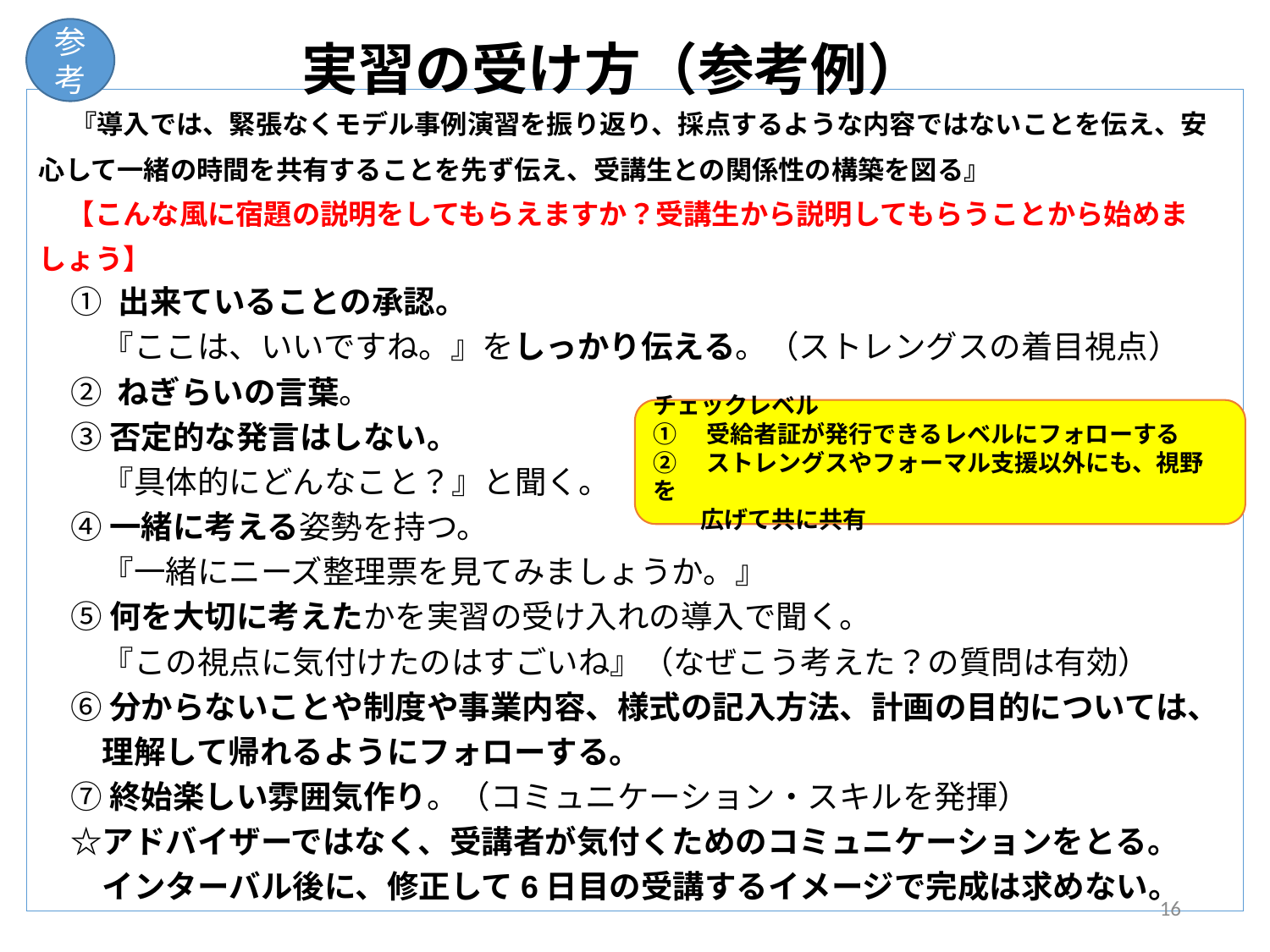

参考
# 実習の受け方（参考例）
　『導入では、緊張なくモデル事例演習を振り返り、採点するような内容ではないことを伝え、安心して一緒の時間を共有することを先ず伝え、受講生との関係性の構築を図る』
　【こんな風に宿題の説明をしてもらえますか？受講生から説明してもらうことから始めましょう】
　①　出来ていることの承認。
　　『ここは、いいですね。』をしっかり伝える。（ストレングスの着目視点）
　②　ねぎらいの言葉。
　③ 否定的な発言はしない。
　　『具体的にどんなこと？』と聞く。
　④ 一緒に考える姿勢を持つ。
　　『一緒にニーズ整理票を見てみましょうか。』
　⑤ 何を大切に考えたかを実習の受け入れの導入で聞く。
　　『この視点に気付けたのはすごいね』（なぜこう考えた？の質問は有効）
　⑥ 分からないことや制度や事業内容、様式の記入方法、計画の目的については、
　　理解して帰れるようにフォローする。
　⑦ 終始楽しい雰囲気作り。（コミュニケーション・スキルを発揮）
　☆アドバイザーではなく、受講者が気付くためのコミュニケーションをとる。
　　インターバル後に、修正して6日目の受講するイメージで完成は求めない。
チェックレベル
①　受給者証が発行できるレベルにフォローする
②　ストレングスやフォーマル支援以外にも、視野を
　　広げて共に共有
16